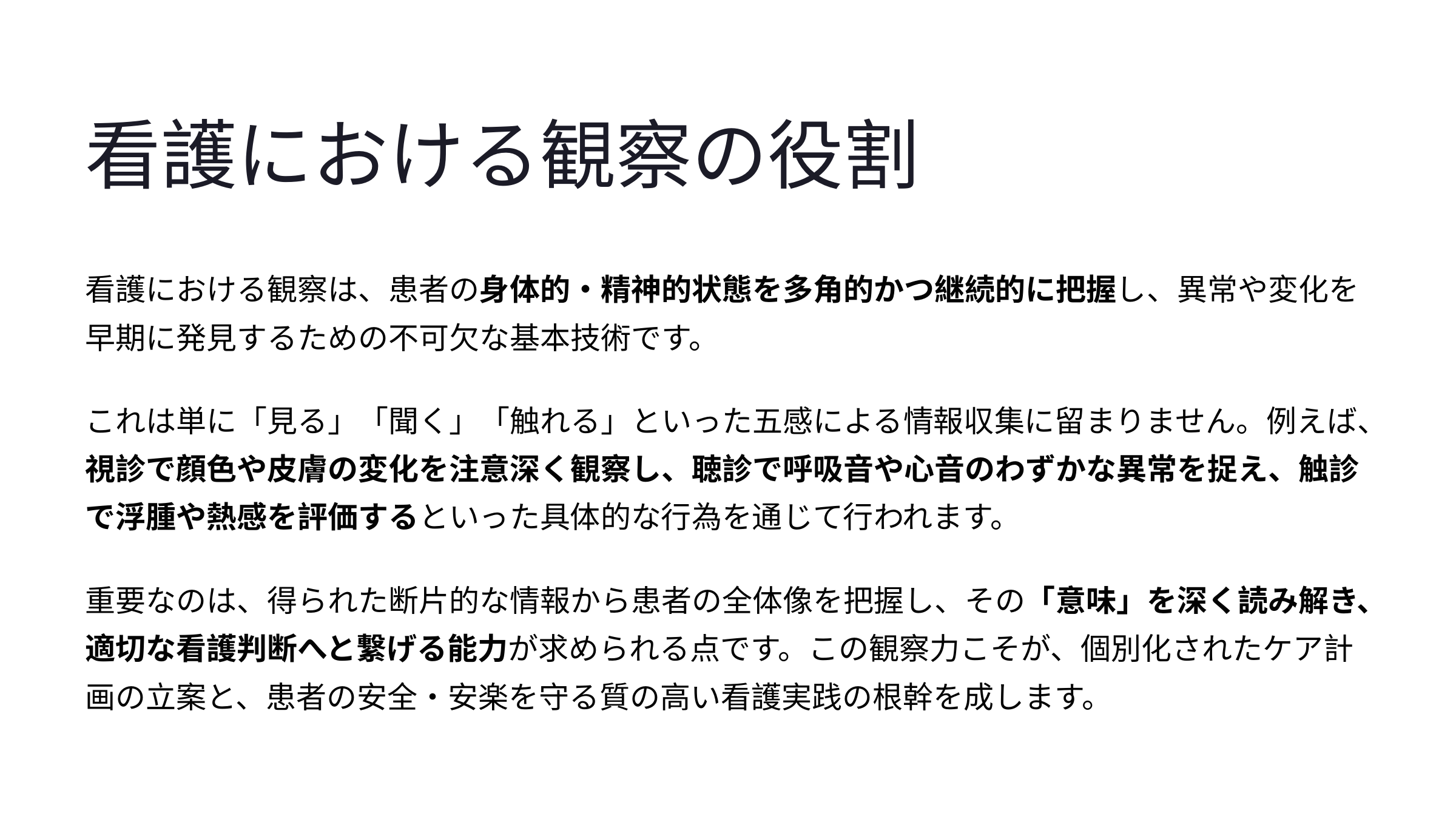

看護における観察の役割
看護における観察は、患者の身体的・精神的状態を多角的かつ継続的に把握し、異常や変化を早期に発見するための不可欠な基本技術です。
これは単に「見る」「聞く」「触れる」といった五感による情報収集に留まりません。例えば、視診で顔色や皮膚の変化を注意深く観察し、聴診で呼吸音や心音のわずかな異常を捉え、触診で浮腫や熱感を評価するといった具体的な行為を通じて行われます。
重要なのは、得られた断片的な情報から患者の全体像を把握し、その「意味」を深く読み解き、適切な看護判断へと繋げる能力が求められる点です。この観察力こそが、個別化されたケア計画の立案と、患者の安全・安楽を守る質の高い看護実践の根幹を成します。